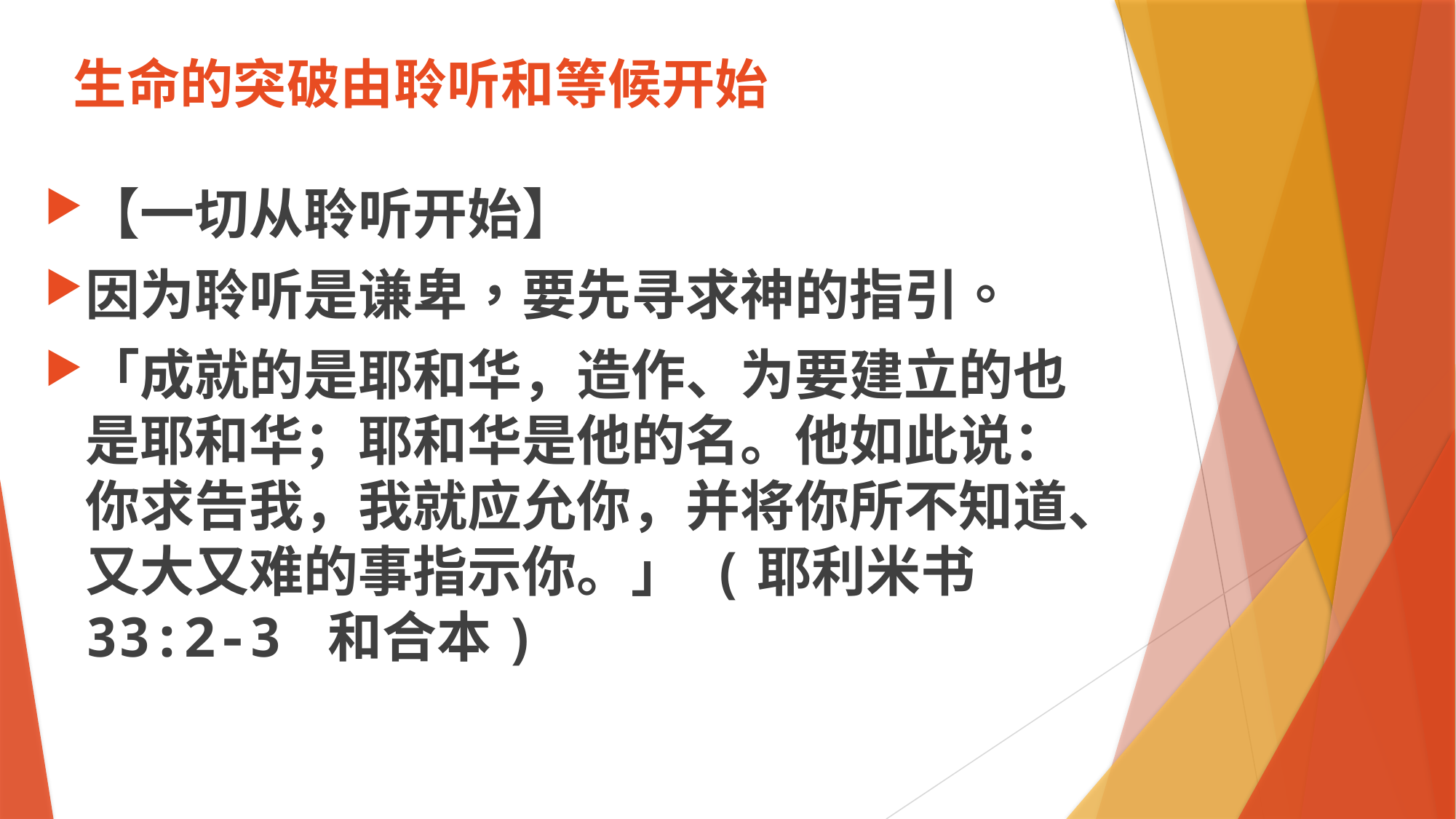

# 生命的突破由聆听和等候开始
【一切从聆听开始】
因为聆听是谦卑，要先寻求神的指引。
「成就的是耶和华，造作、为要建立的也是耶和华；耶和华是他的名。他如此说： 你求告我，我就应允你，并将你所不知道、又大又难的事指示你。」 (耶利米书 33:2-3 和合本)